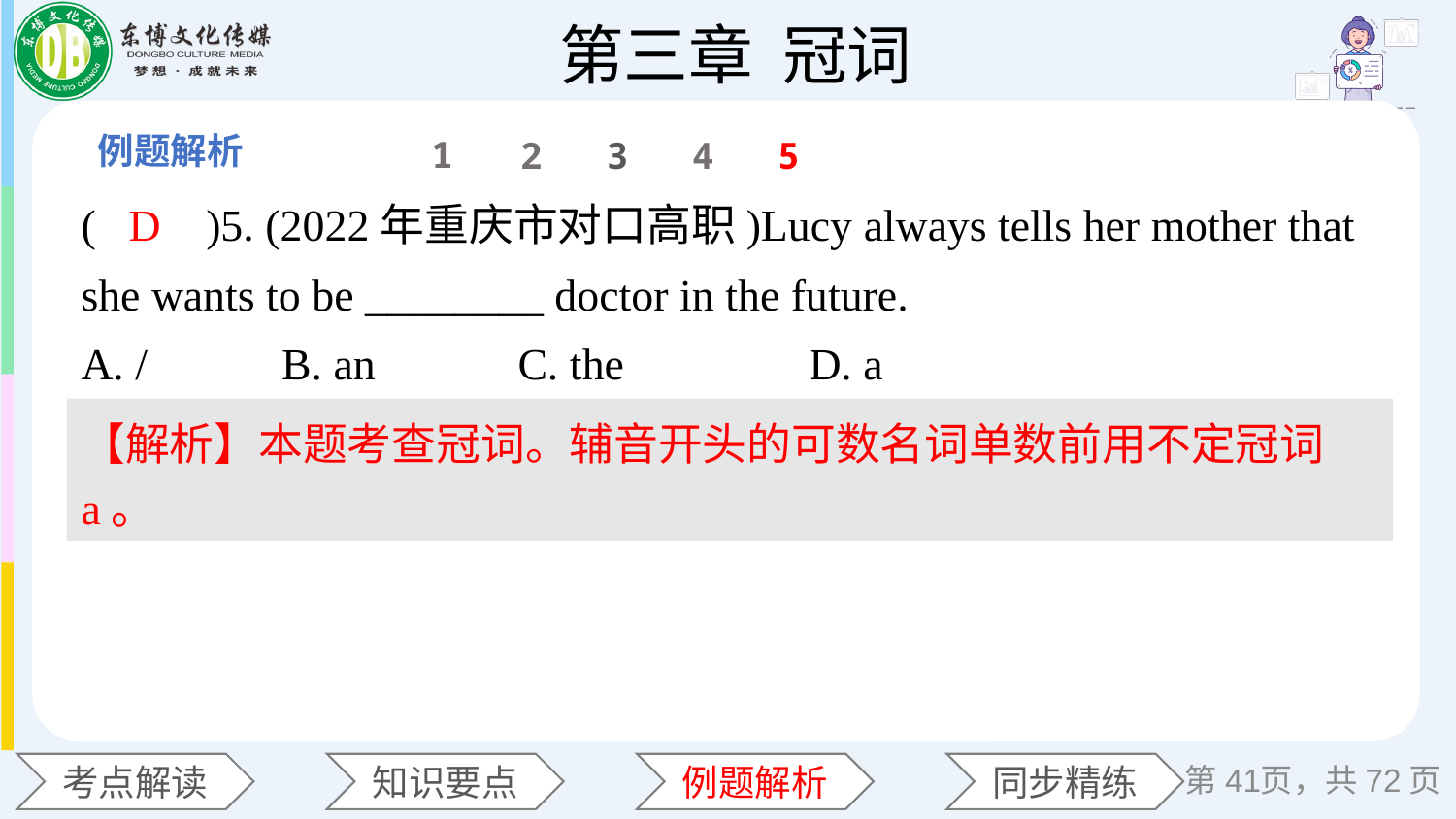

1
2
3
4
5
(　　)5. (2022年重庆市对口高职)Lucy always tells her mother that she wants to be ________ doctor in the future.
A. /            B. an            	C. the    	D. a
D
【解析】本题考查冠词。辅音开头的可数名词单数前用不定冠词a。
第41页，共72页